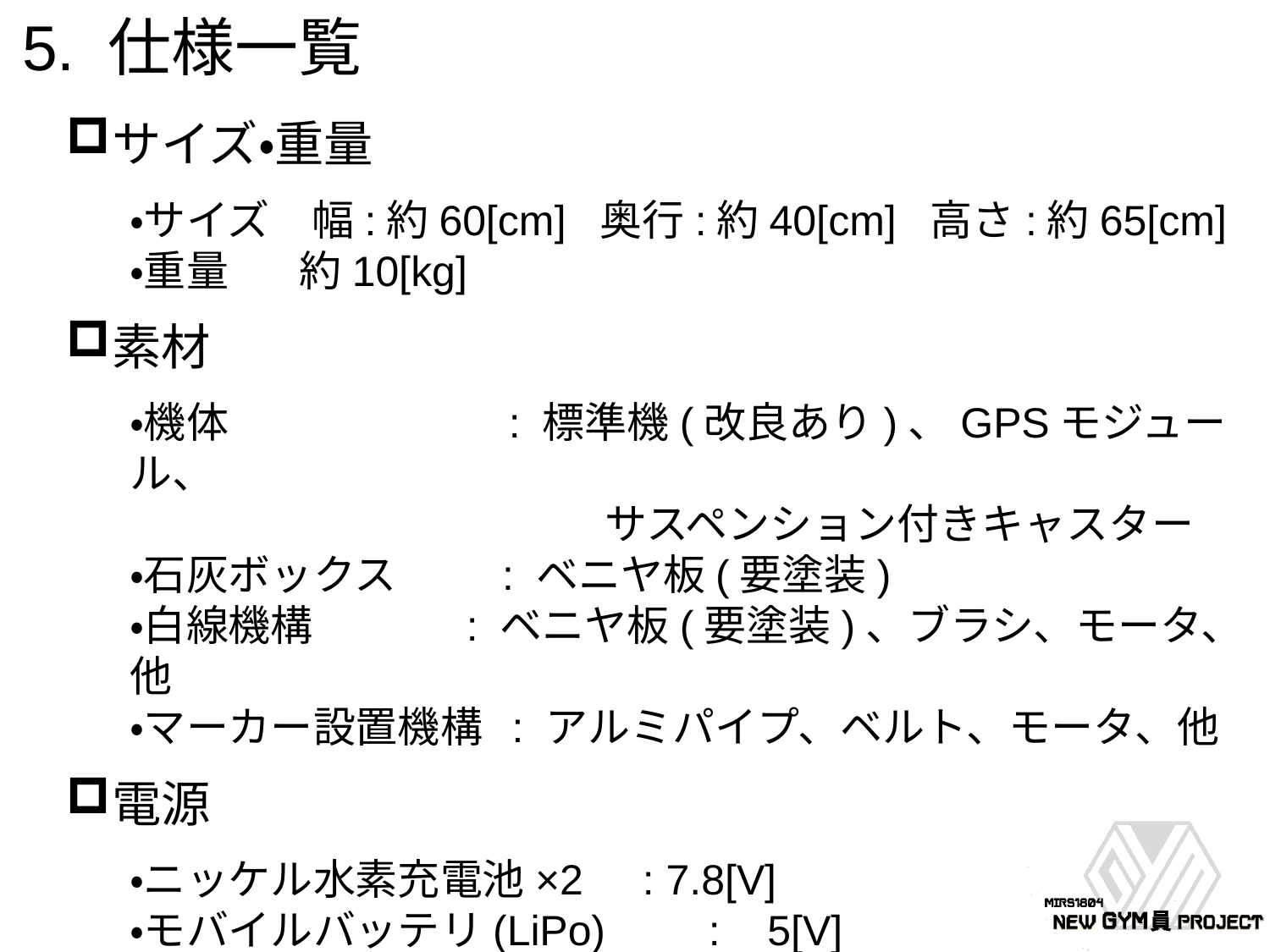

5. 仕様一覧
サイズ・重量

・サイズ　幅:約60[cm]  奥行:約40[cm]  高さ:約65[cm]
・重量  　 約10[kg]

素材

・機体 　　　              : 標準機(改良あり)、GPSモジュール、
			　　 サスペンション付きキャスター
・石灰ボックス          : ベニヤ板(要塗装)
・白線機構               : ベニヤ板(要塗装)、ブラシ、モータ、他
・マーカー設置機構  : アルミパイプ、ベルト、モータ、他

電源

・ニッケル水素充電池×2     : 7.8[V]
・モバイルバッテリ(LiPo)	      :    5[V]